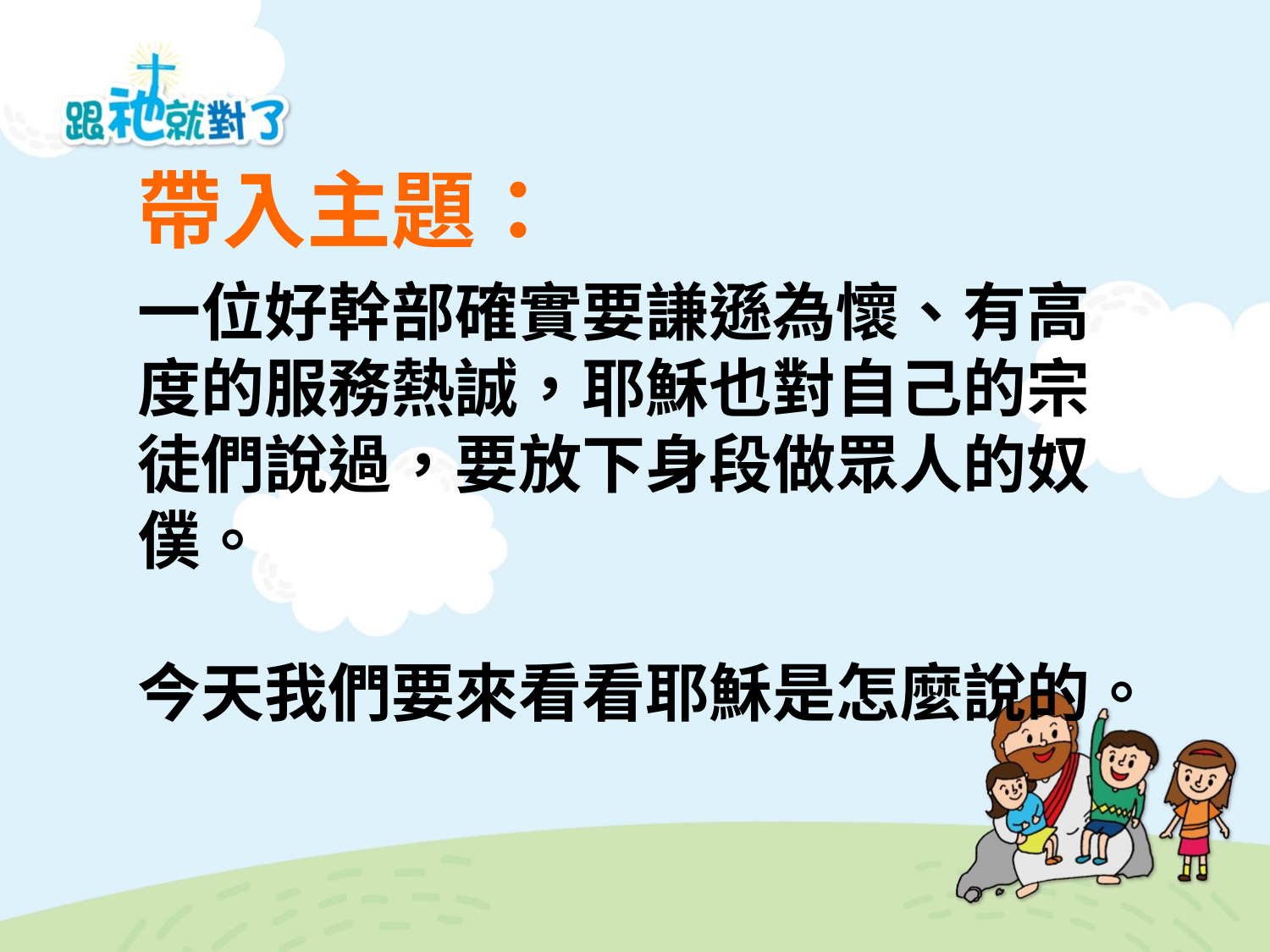

帶入主題：
一位好幹部確實要謙遜為懷、有高度的服務熱誠，耶穌也對自己的宗徒們說過，要放下身段做眾人的奴僕。

今天我們要來看看耶穌是怎麼說的。